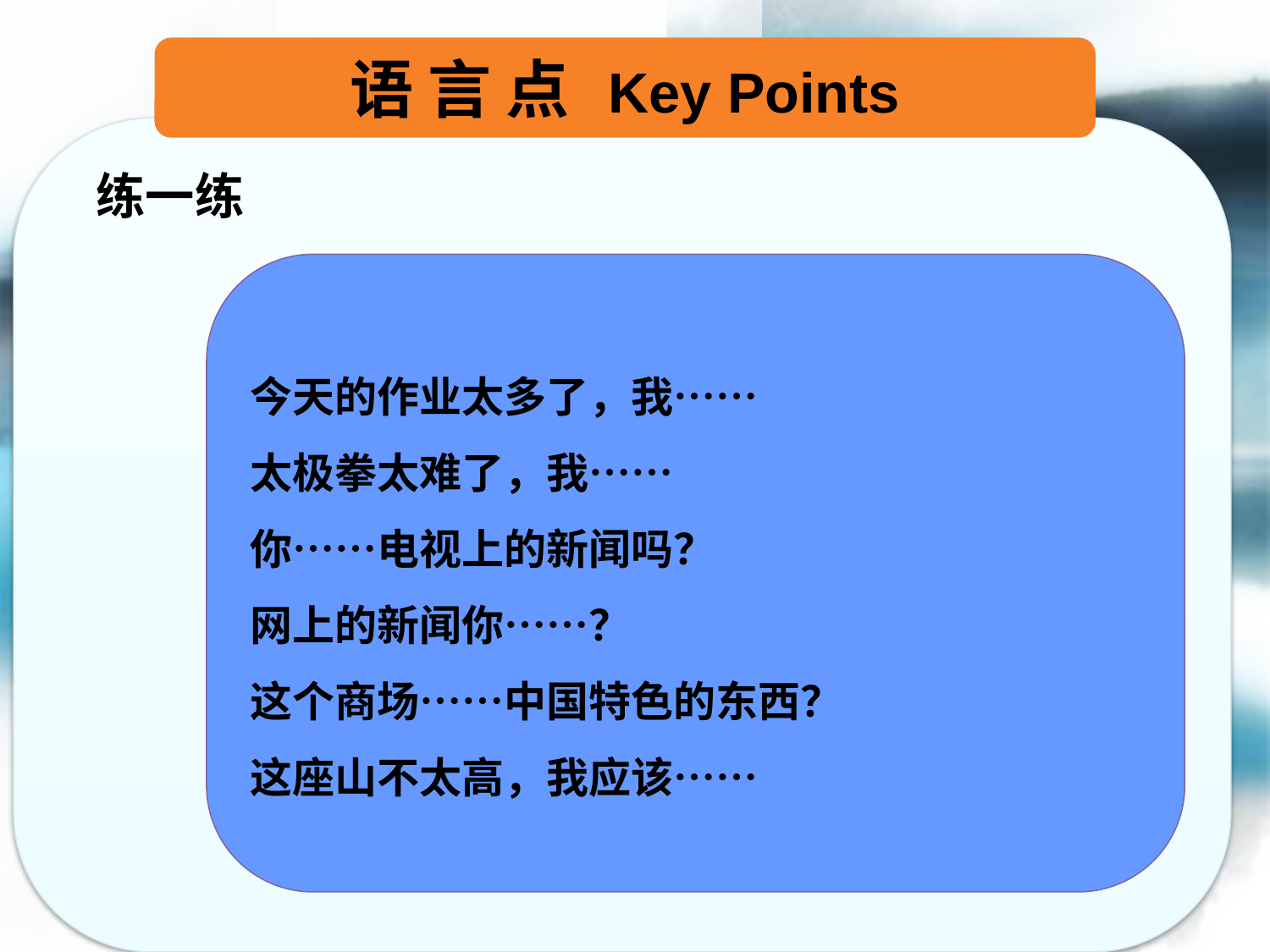

语 言 点  Key Points

练一练
今天的作业太多了，我……
太极拳太难了，我……
你……电视上的新闻吗？
网上的新闻你……？
这个商场……中国特色的东西？
这座山不太高，我应该……